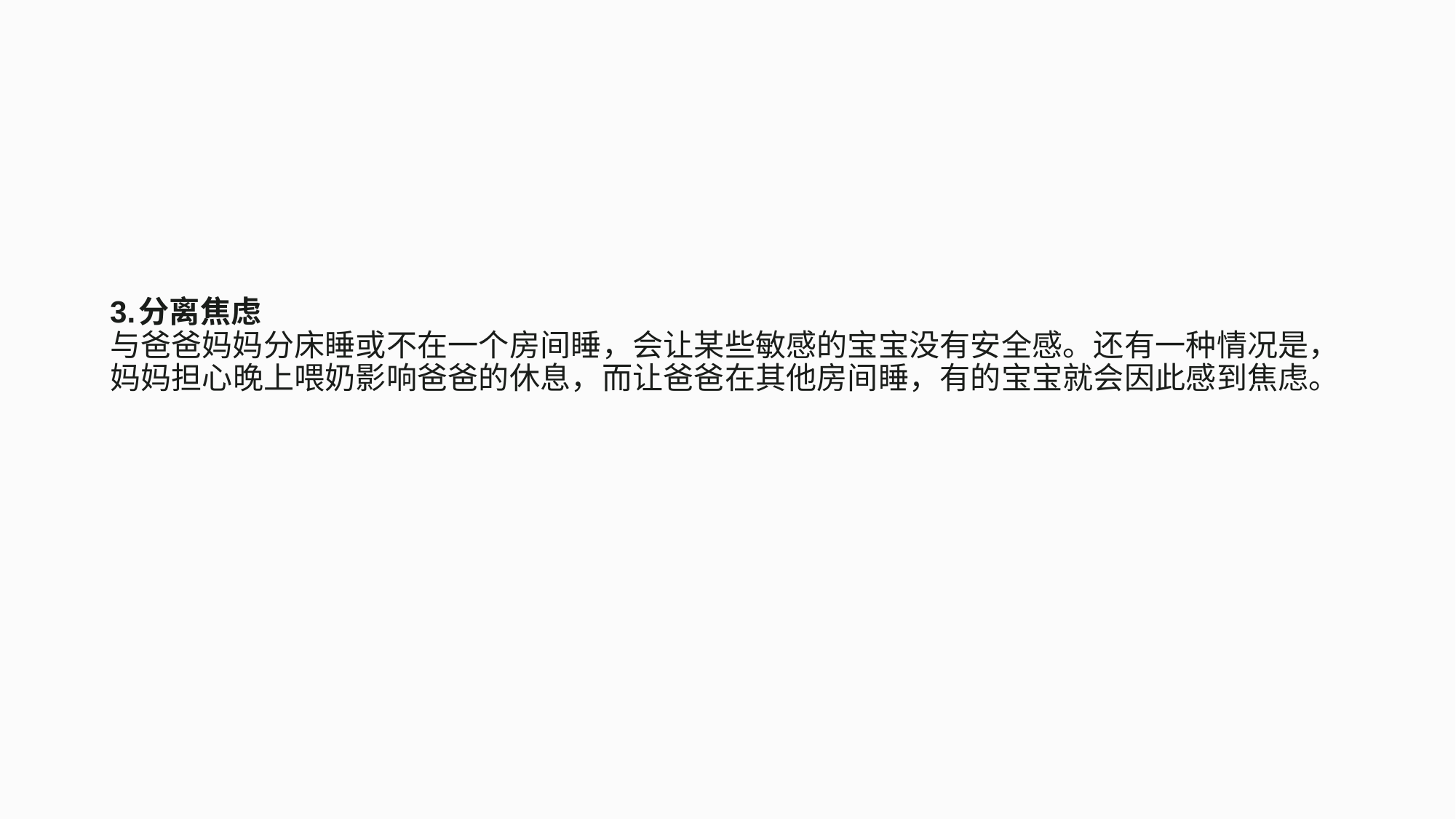

# 3.分离焦虑　　 与爸爸妈妈分床睡或不在一个房间睡，会让某些敏感的宝宝没有安全感。还有一种情况是，妈妈担心晚上喂奶影响爸爸的休息，而让爸爸在其他房间睡，有的宝宝就会因此感到焦虑。